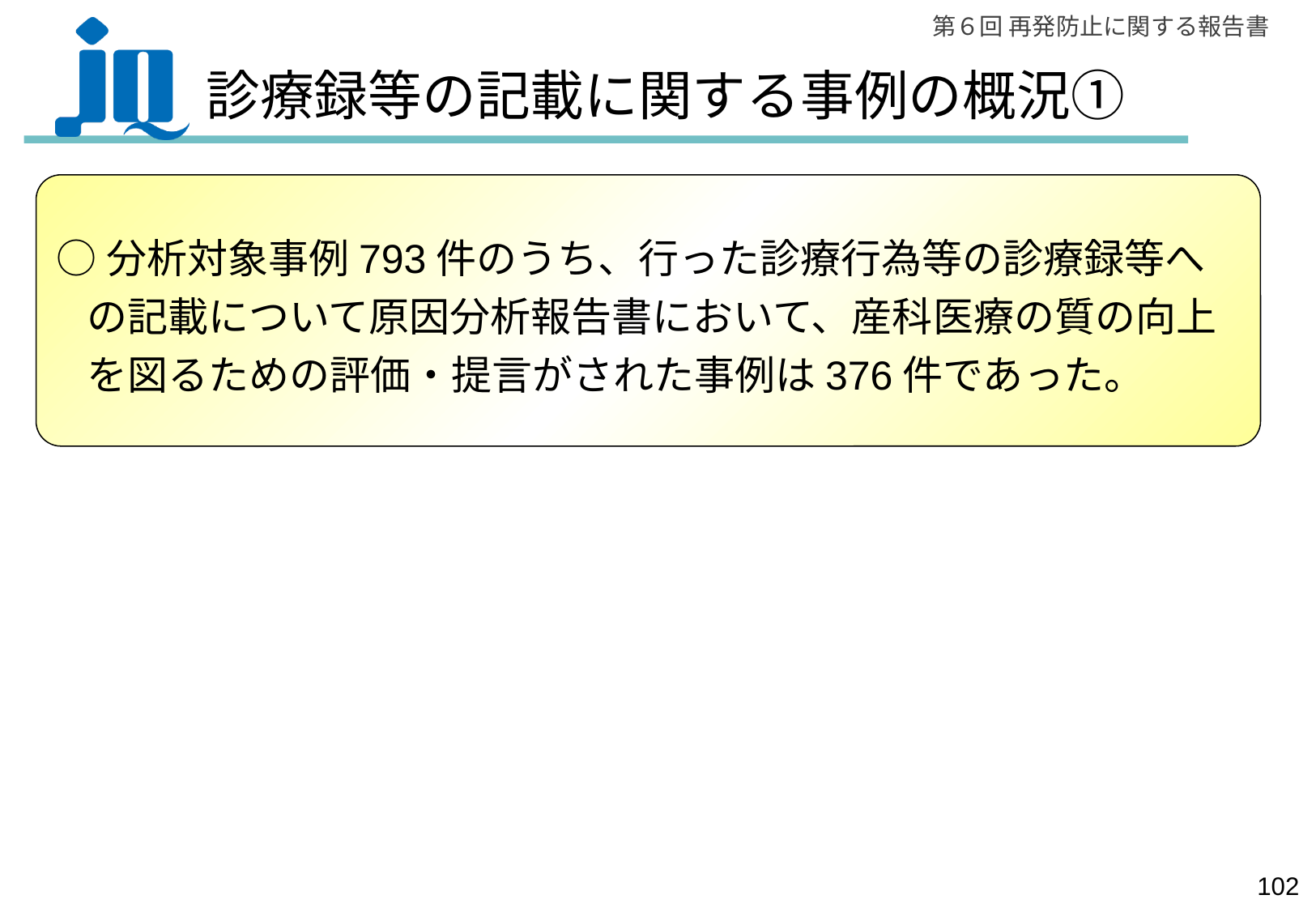

# 診療録等の記載に関する事例の概況①
○分析対象事例793件のうち、行った診療行為等の診療録等への記載について原因分析報告書において、産科医療の質の向上を図るための評価・提言がされた事例は376件であった。
102